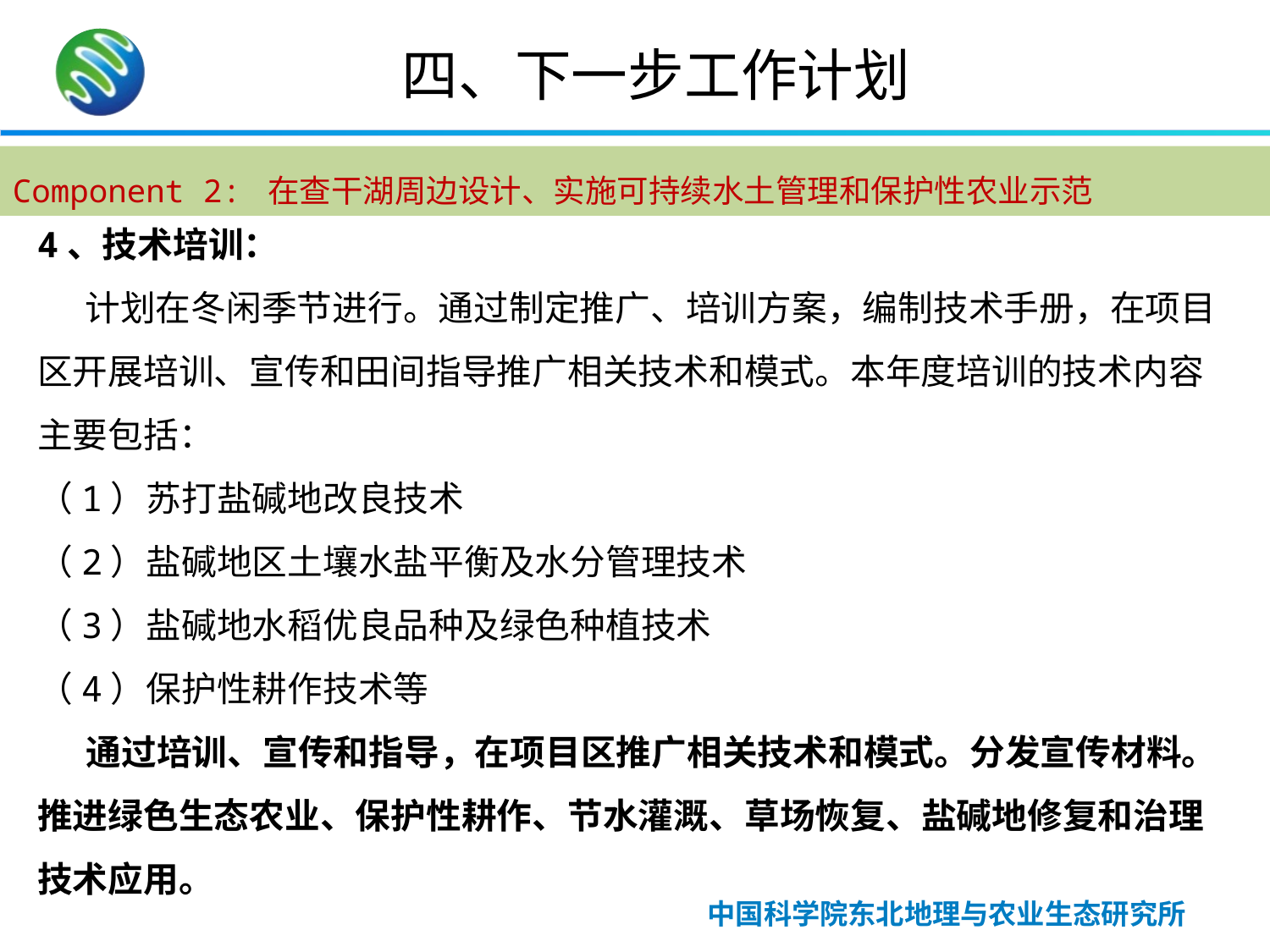

四、下一步工作计划
Component 2: 在查干湖周边设计、实施可持续水土管理和保护性农业示范
4、技术培训：
     计划在冬闲季节进行。通过制定推广、培训方案，编制技术手册，在项目区开展培训、宣传和田间指导推广相关技术和模式。本年度培训的技术内容主要包括：
（1）苏打盐碱地改良技术
（2）盐碱地区土壤水盐平衡及水分管理技术
（3）盐碱地水稻优良品种及绿色种植技术
（4）保护性耕作技术等
     通过培训、宣传和指导，在项目区推广相关技术和模式。分发宣传材料。推进绿色生态农业、保护性耕作、节水灌溉、草场恢复、盐碱地修复和治理技术应用。